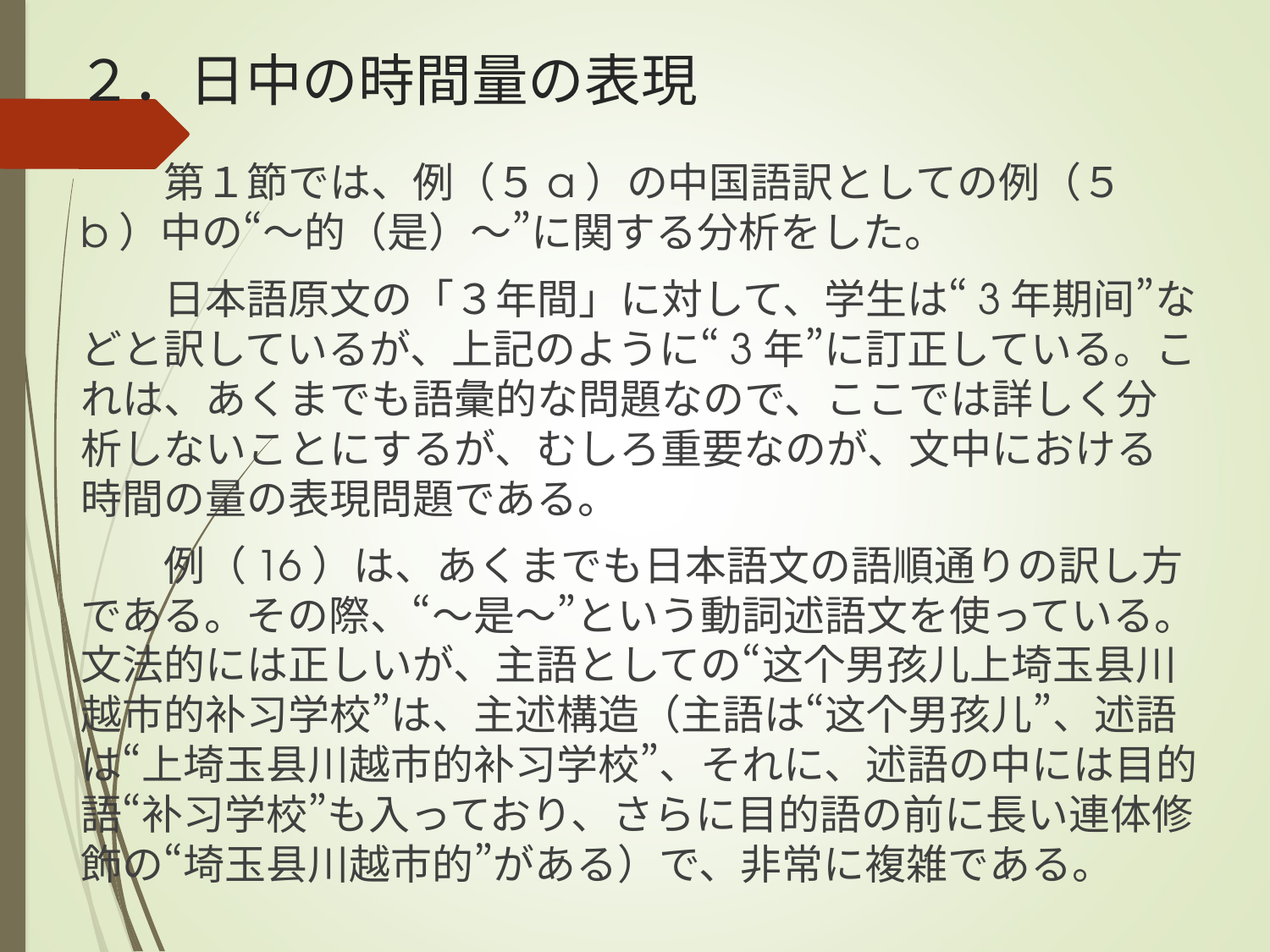

# ２．日中の時間量の表現
　　第１節では、例（５a）の中国語訳としての例（５b）中の“～的（是）～”に関する分析をした。
　　日本語原文の「３年間」に対して、学生は“3年期间”などと訳しているが、上記のように“3年”に訂正している。これは、あくまでも語彙的な問題なので、ここでは詳しく分析しないことにするが、むしろ重要なのが、文中における時間の量の表現問題である。
　　例（16）は、あくまでも日本語文の語順通りの訳し方である。その際、“～是～”という動詞述語文を使っている。文法的には正しいが、主語としての“这个男孩儿上埼玉县川越市的补习学校”は、主述構造（主語は“这个男孩儿”、述語は“上埼玉县川越市的补习学校”、それに、述語の中には目的語“补习学校”も入っており、さらに目的語の前に長い連体修飾の“埼玉县川越市的”がある）で、非常に複雑である。